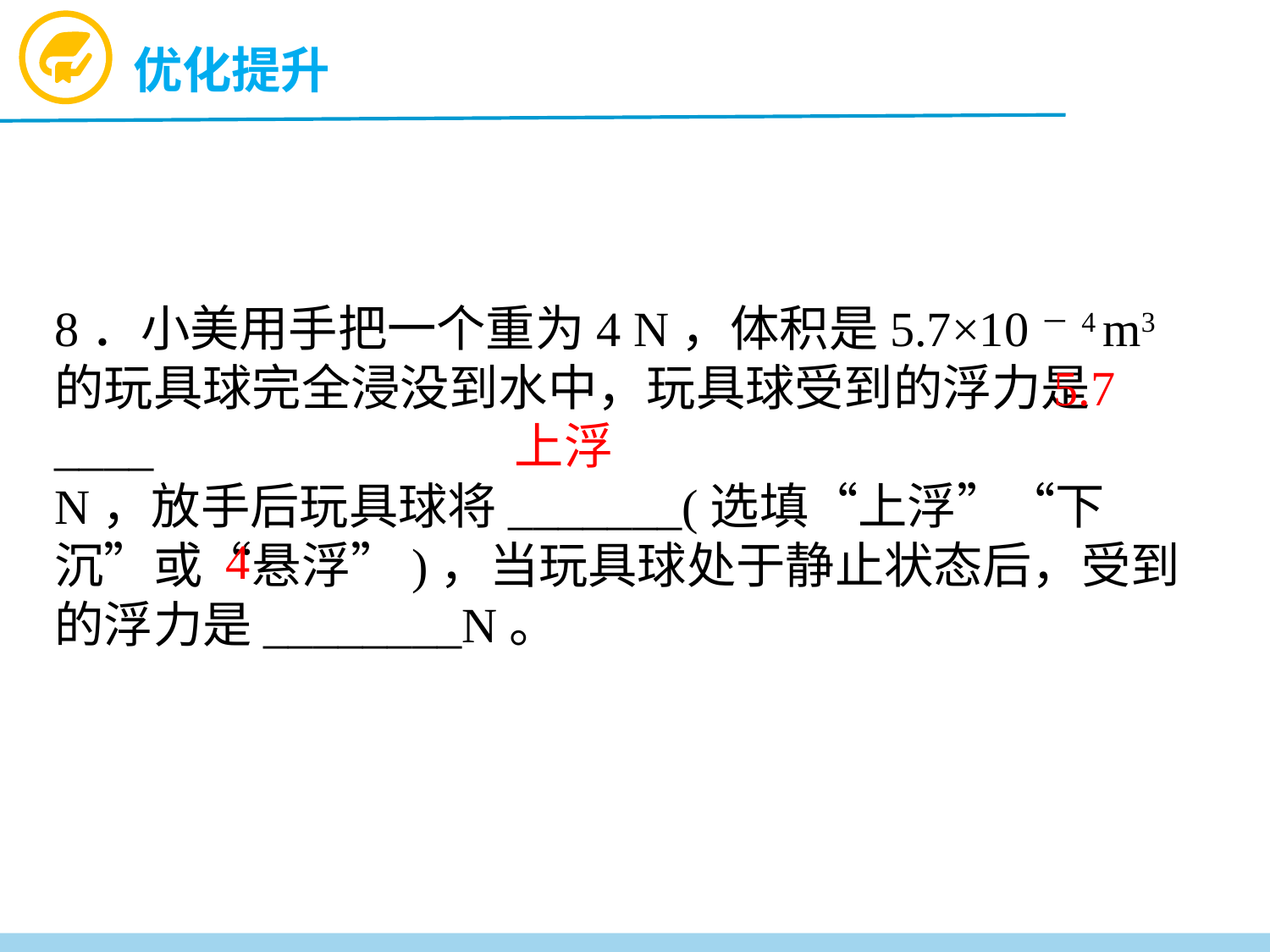

优化提升
8．小美用手把一个重为4 N，体积是5.7×10－4 m3的玩具球完全浸没到水中，玩具球受到的浮力是____
N，放手后玩具球将_______(选填“上浮”“下沉”或“悬浮”)，当玩具球处于静止状态后，受到的浮力是________N。
5.7
上浮
4